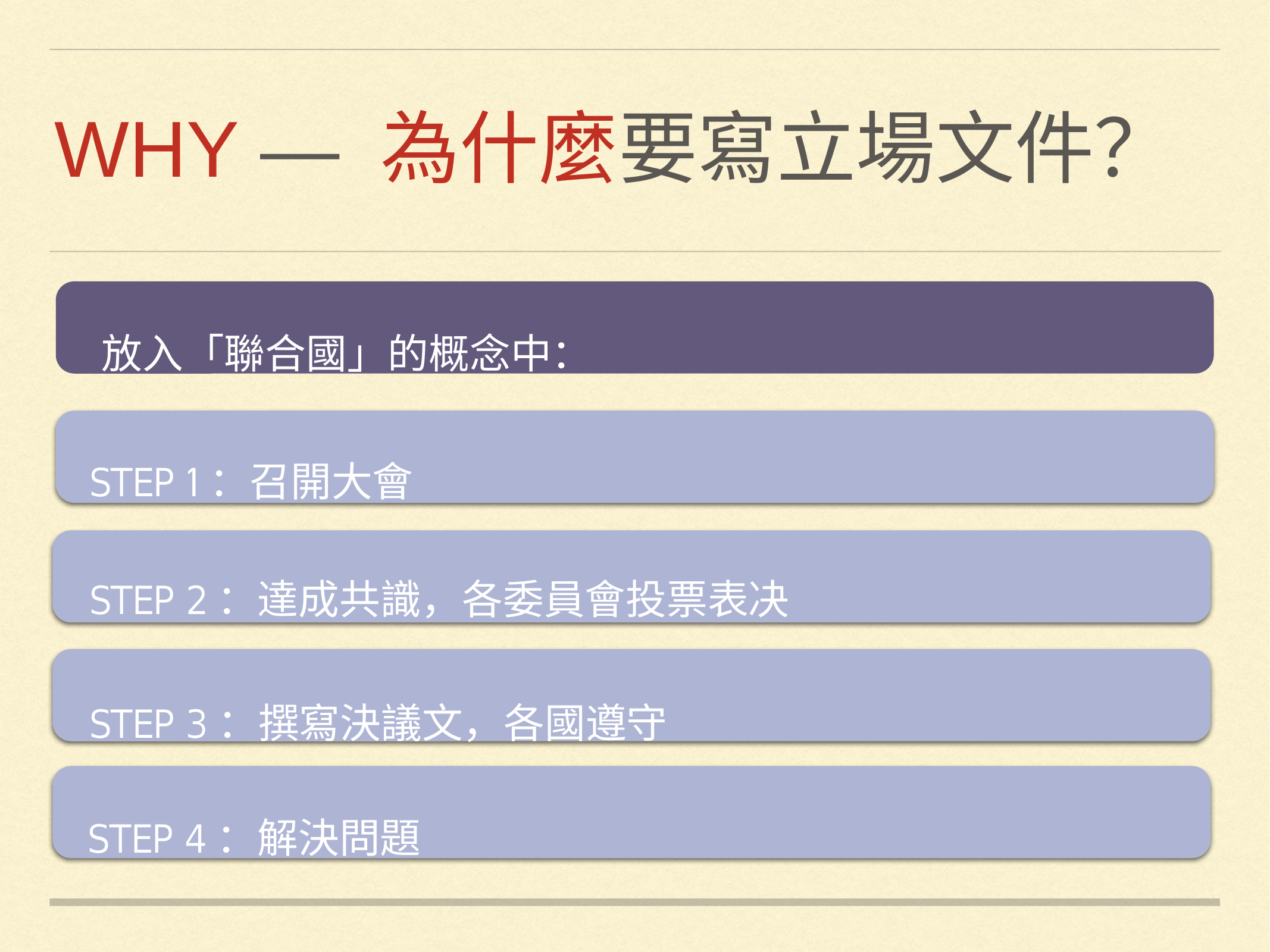

# why — 為什麼要寫立場文件？

放入「聯合國」的概念中：

STEP 1：召開大會

STEP 2：達成共識，各委員會投票表决

STEP 3：撰寫決議文，各國遵守

STEP 4：解決問題